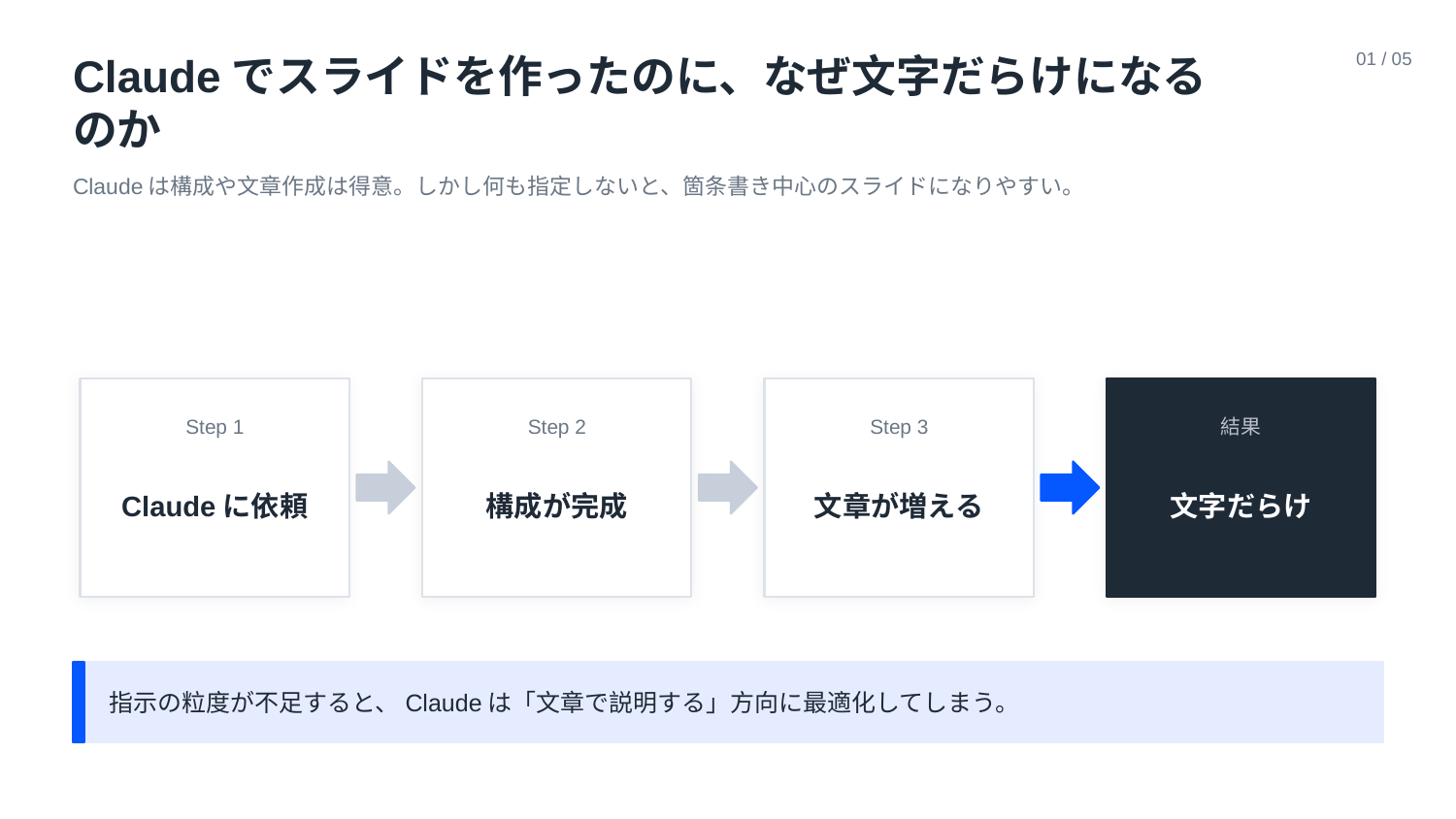

01 / 05
Claudeでスライドを作ったのに、なぜ文字だらけになるのか
Claudeは構成や文章作成は得意。しかし何も指定しないと、箇条書き中心のスライドになりやすい。

Step 1
Step 2
Step 3
結果
Claudeに依頼
構成が完成
文章が増える
文字だらけ

指示の粒度が不足すると、Claudeは「文章で説明する」方向に最適化してしまう。